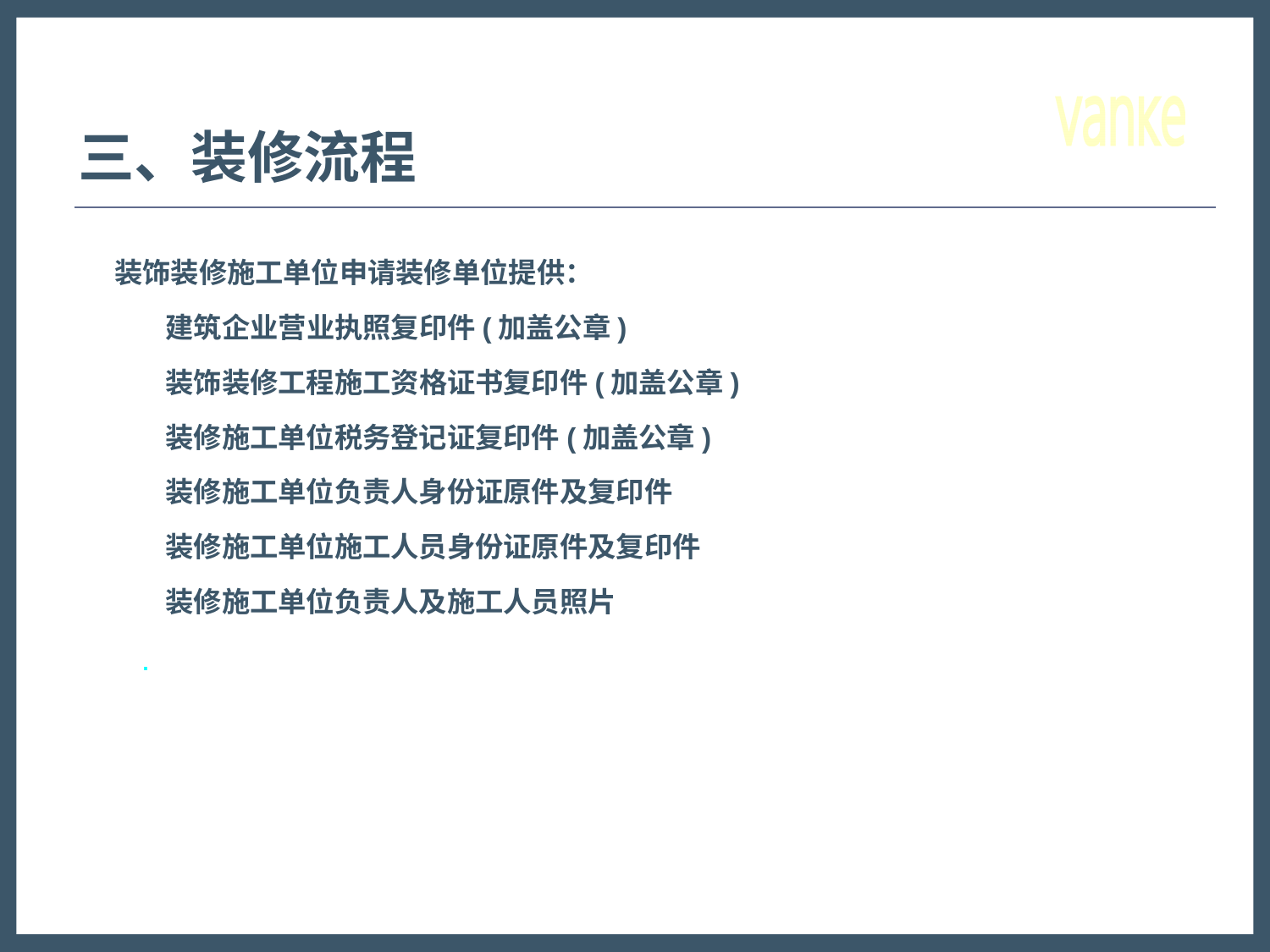

# 三、装修流程
装饰装修施工单位申请装修单位提供：
       建筑企业营业执照复印件(加盖公章)
       装饰装修工程施工资格证书复印件(加盖公章)
       装修施工单位税务登记证复印件(加盖公章)
       装修施工单位负责人身份证原件及复印件
       装修施工单位施工人员身份证原件及复印件
       装修施工单位负责人及施工人员照片
   .